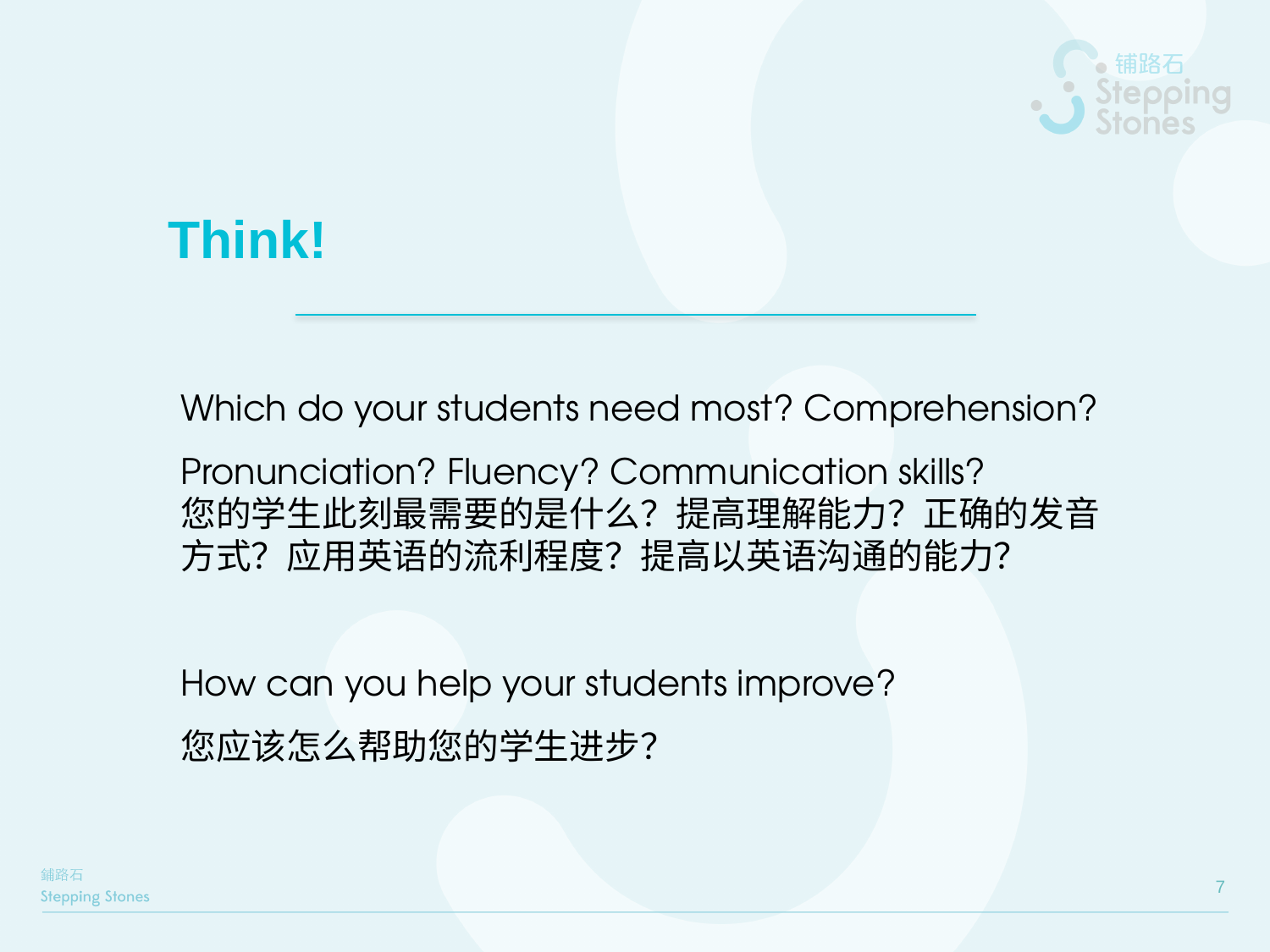

# Think!
Which do your students need most? Comprehension? Pronunciation? Fluency? Communication skills?
您的学生此刻最需要的是什么？提高理解能力？正确的发音方式？应用英语的流利程度？提高以英语沟通的能力？

How can you help your students improve?
您应该怎么帮助您的学生进步？